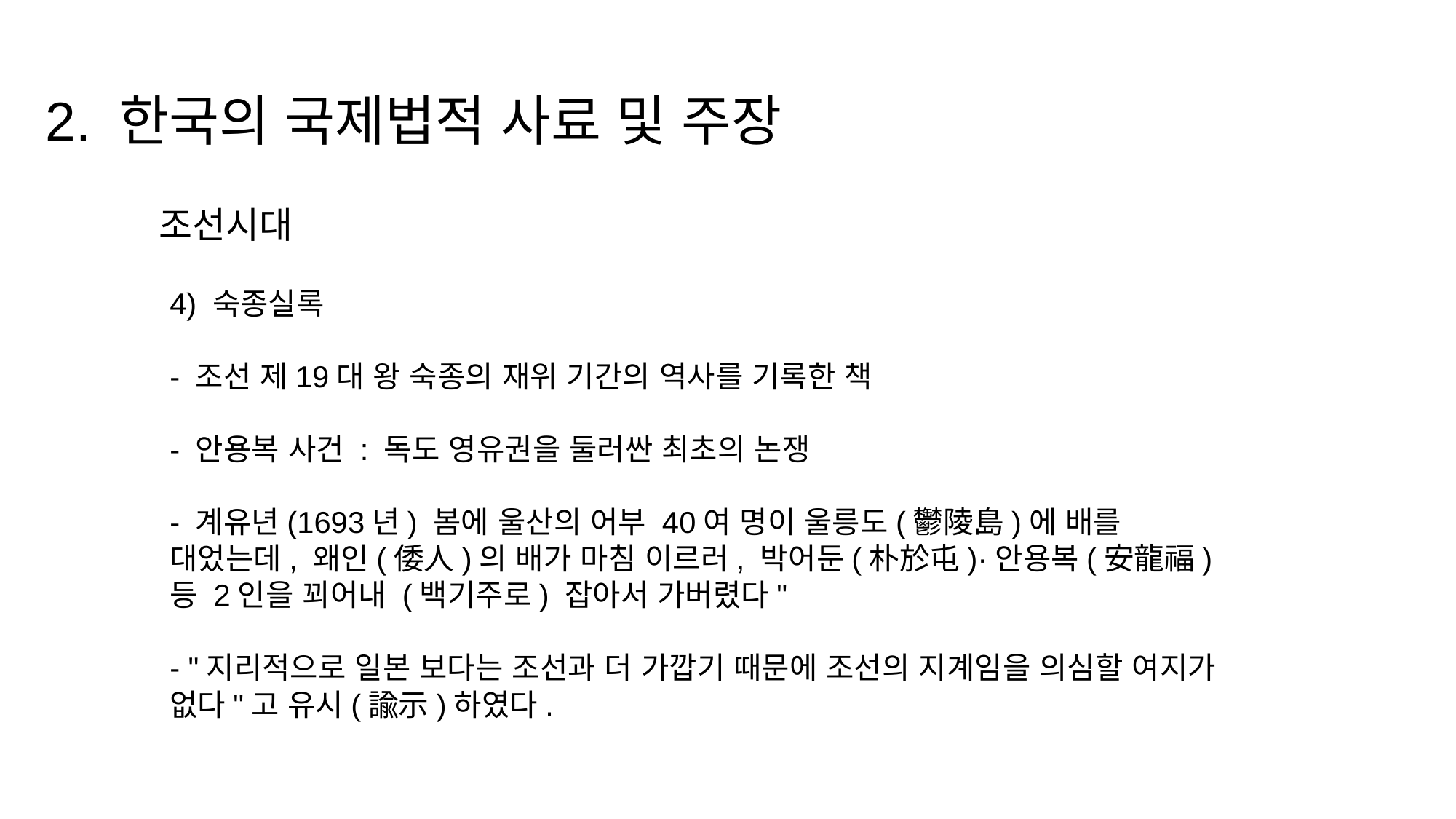

2. 한국의 국제법적 사료 및 주장

조선시대
4) 숙종실록

- 조선 제19대 왕 숙종의 재위 기간의 역사를 기록한 책

- 안용복 사건 : 독도 영유권을 둘러싼 최초의 논쟁

- 계유년(1693년) 봄에 울산의 어부 40여 명이 울릉도(鬱陵島)에 배를 대었는데, 왜인(倭人)의 배가 마침 이르러, 박어둔(朴於屯)·안용복(安龍福) 등 2인을 꾀어내 (백기주로) 잡아서 가버렸다"

- "지리적으로 일본 보다는 조선과 더 가깝기 때문에 조선의 지계임을 의심할 여지가 없다"고 유시(諭示)하였다.